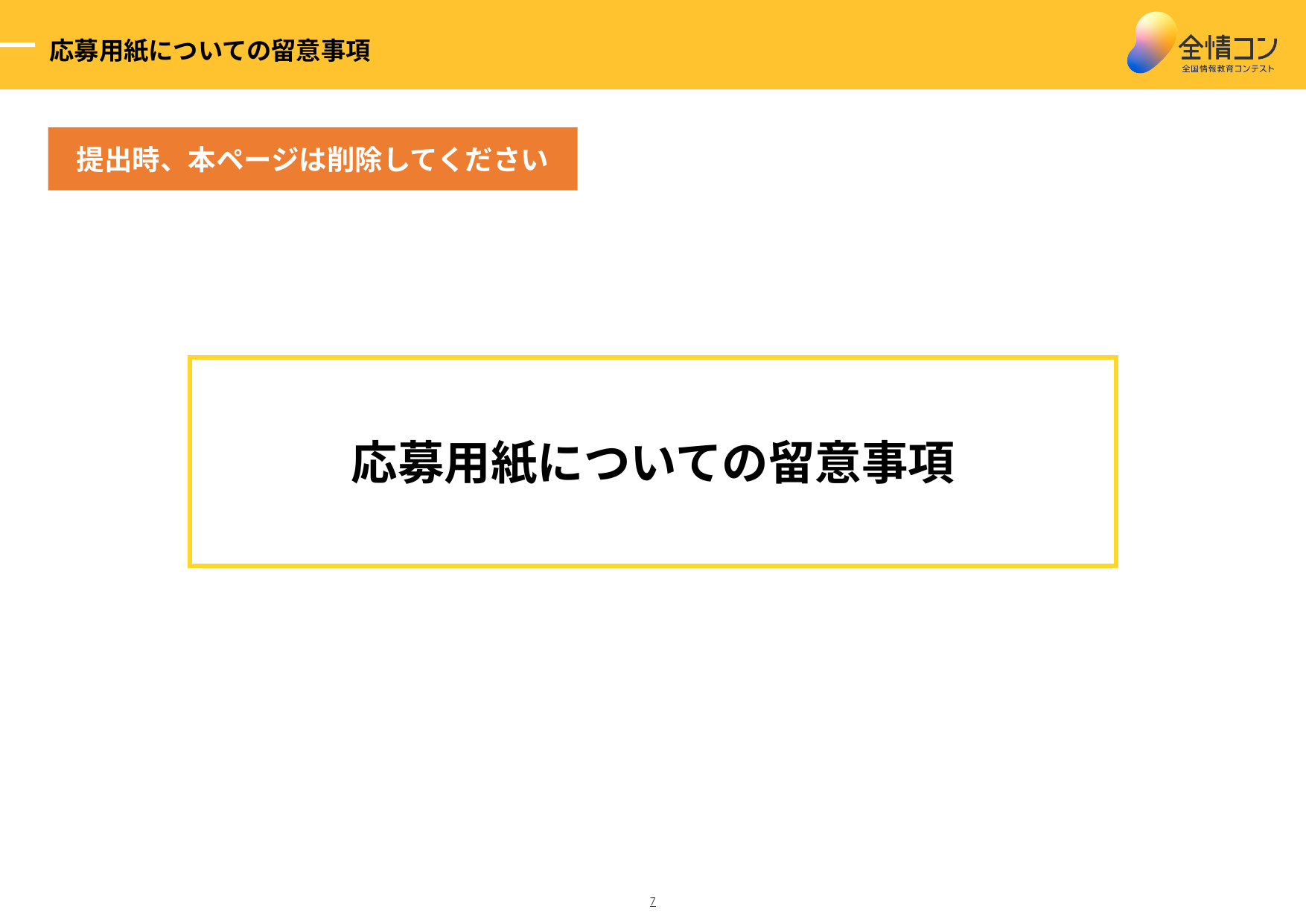

応募用紙についての留意事項
提出時、本ページは削除してください

応募用紙についての留意事項
7